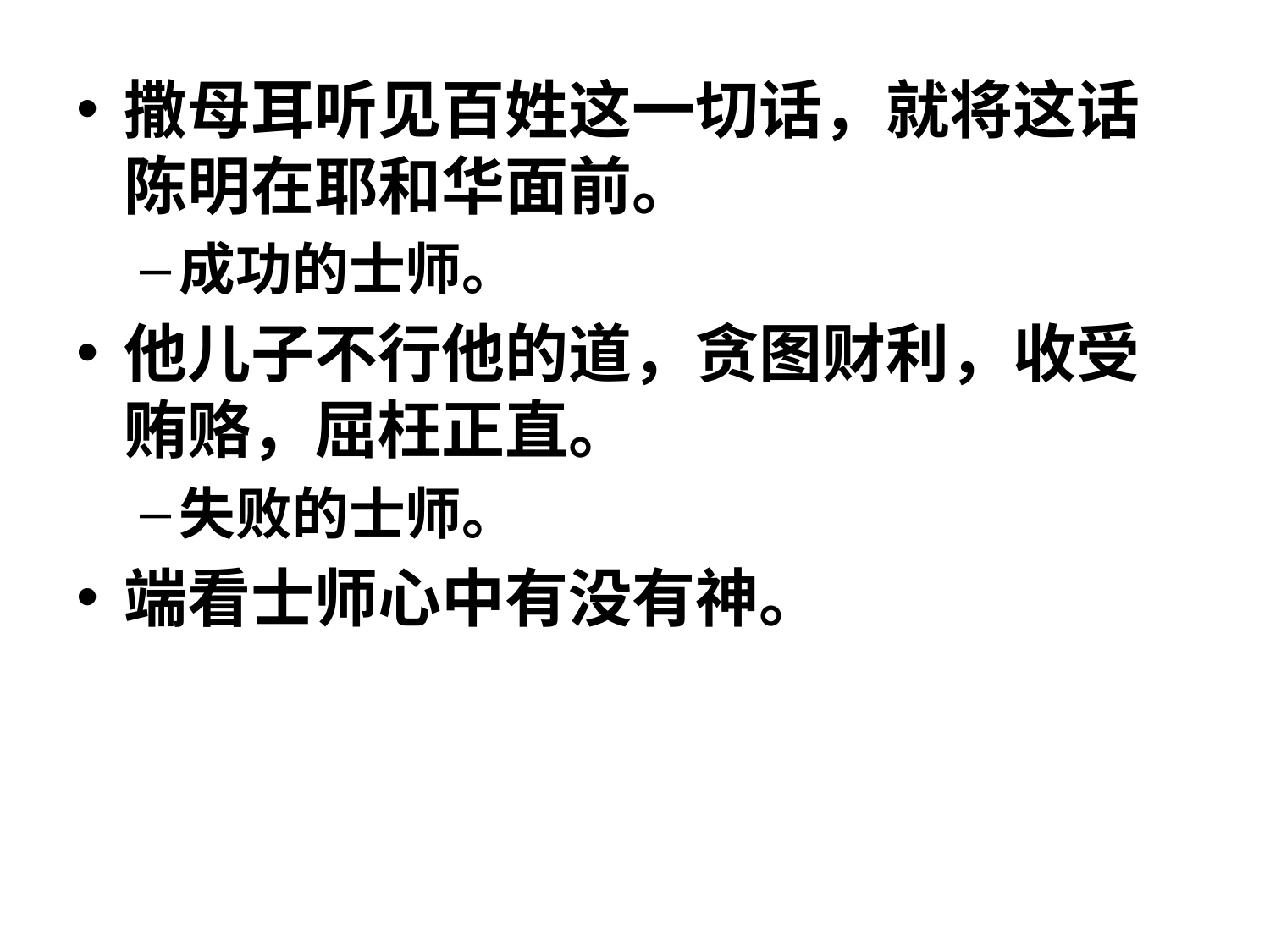

撒母耳听见百姓这一切话，就将这话陈明在耶和华面前。
成功的士师。
他儿子不行他的道，贪图财利，收受贿赂，屈枉正直。
失败的士师。
端看士师心中有没有神。